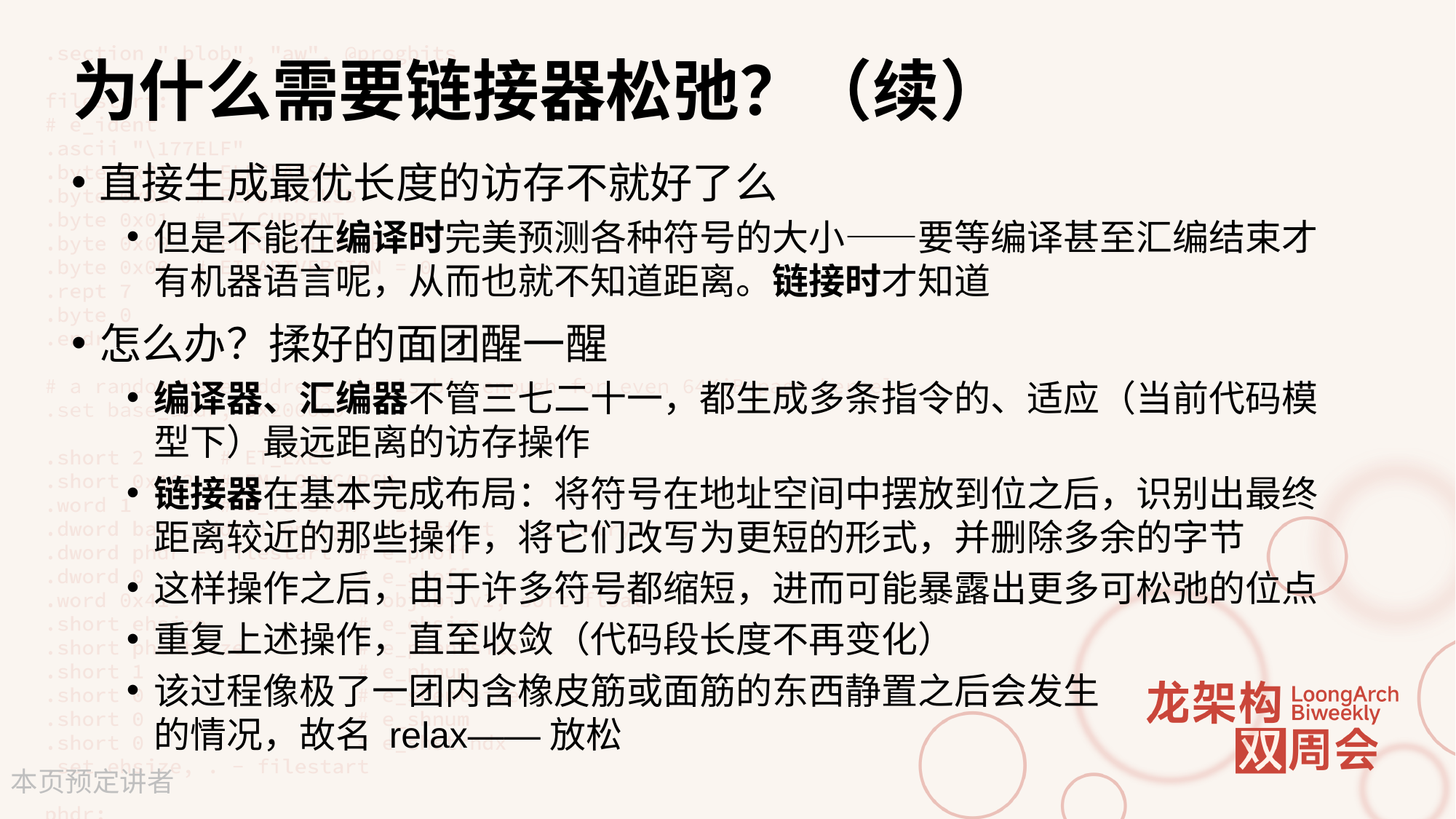

# 为什么需要链接器松弛？（续）
直接生成最优长度的访存不就好了么
但是不能在编译时完美预测各种符号的大小——要等编译甚至汇编结束才有机器语言呢，从而也就不知道距离。链接时才知道
怎么办？揉好的面团醒一醒
编译器、汇编器不管三七二十一，都生成多条指令的、适应（当前代码模型下）最远距离的访存操作
链接器在基本完成布局：将符号在地址空间中摆放到位之后，识别出最终距离较近的那些操作，将它们改写为更短的形式，并删除多余的字节
这样操作之后，由于许多符号都缩短，进而可能暴露出更多可松弛的位点
重复上述操作，直至收敛（代码段长度不再变化）
该过程像极了一团内含橡皮筋或面筋的东西静置之后会发生
的情况，故名 relax——放松